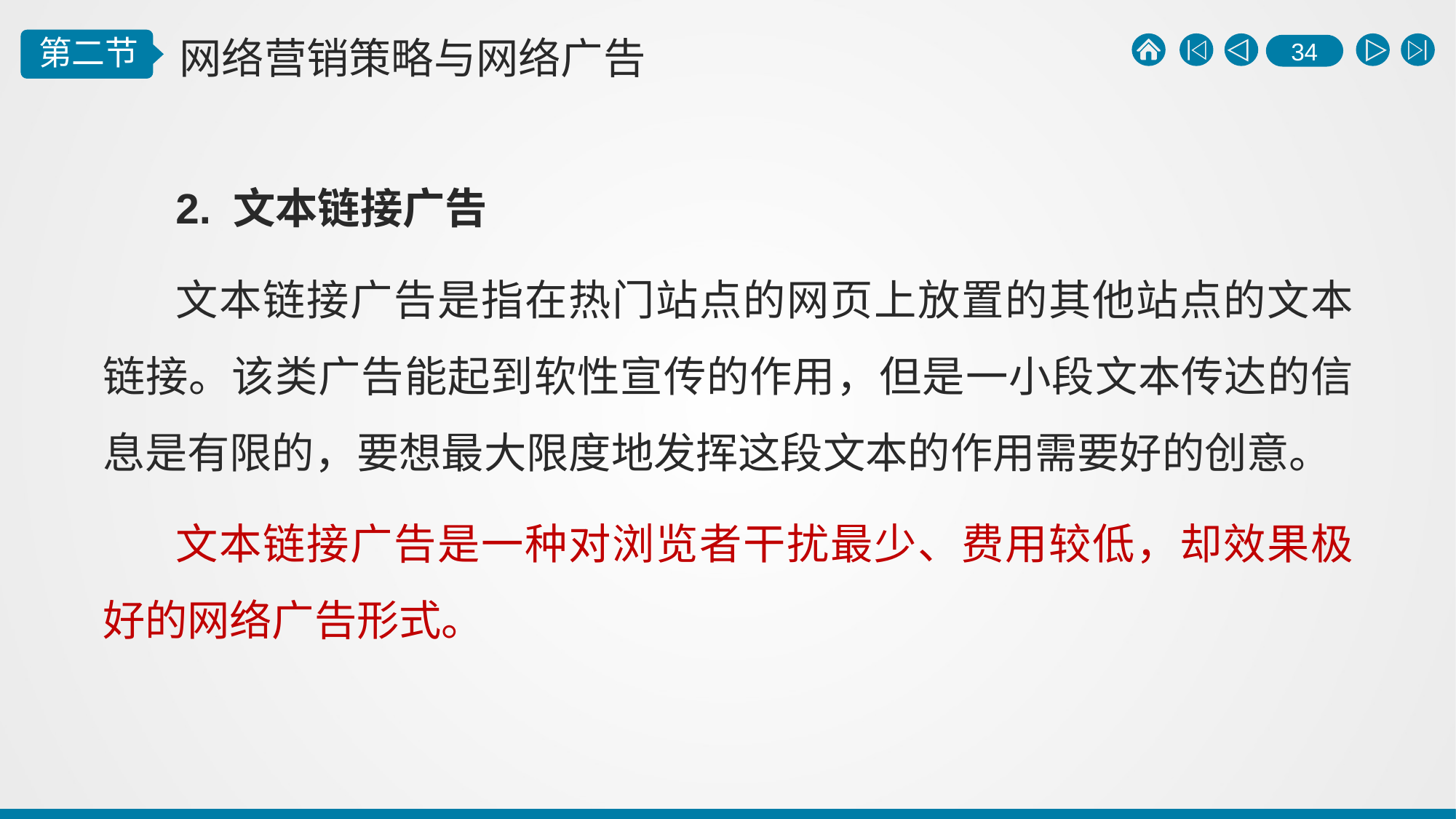

2. 文本链接广告
文本链接广告是指在热门站点的网页上放置的其他站点的文本链接。该类广告能起到软性宣传的作用，但是一小段文本传达的信息是有限的，要想最大限度地发挥这段文本的作用需要好的创意。
文本链接广告是一种对浏览者干扰最少、费用较低，却效果极好的网络广告形式。